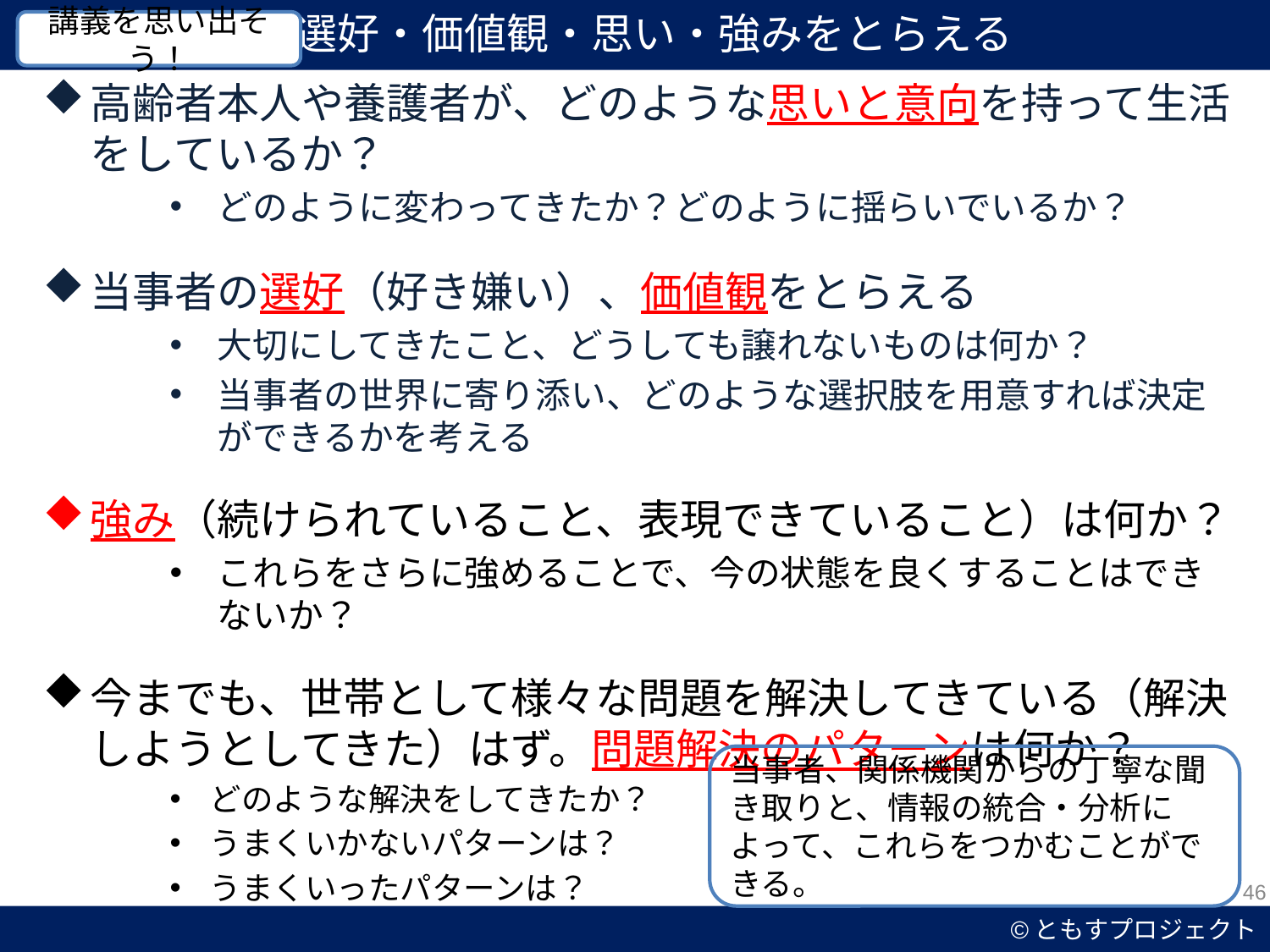

選好・価値観・思い・強みをとらえる
講義を思い出そう！
高齢者本人や養護者が、どのような思いと意向を持って生活をしているか？
どのように変わってきたか？どのように揺らいでいるか？

当事者の選好（好き嫌い）、価値観をとらえる
大切にしてきたこと、どうしても譲れないものは何か？
当事者の世界に寄り添い、どのような選択肢を用意すれば決定ができるかを考える

強み（続けられていること、表現できていること）は何か？
これらをさらに強めることで、今の状態を良くすることはできないか？

今までも、世帯として様々な問題を解決してきている（解決しようとしてきた）はず。問題解決のパターンは何か？
どのような解決をしてきたか？
うまくいかないパターンは？
うまくいったパターンは？
当事者、関係機関からの丁寧な聞き取りと、情報の統合・分析によって、これらをつかむことができる。
46
©ともすプロジェクト